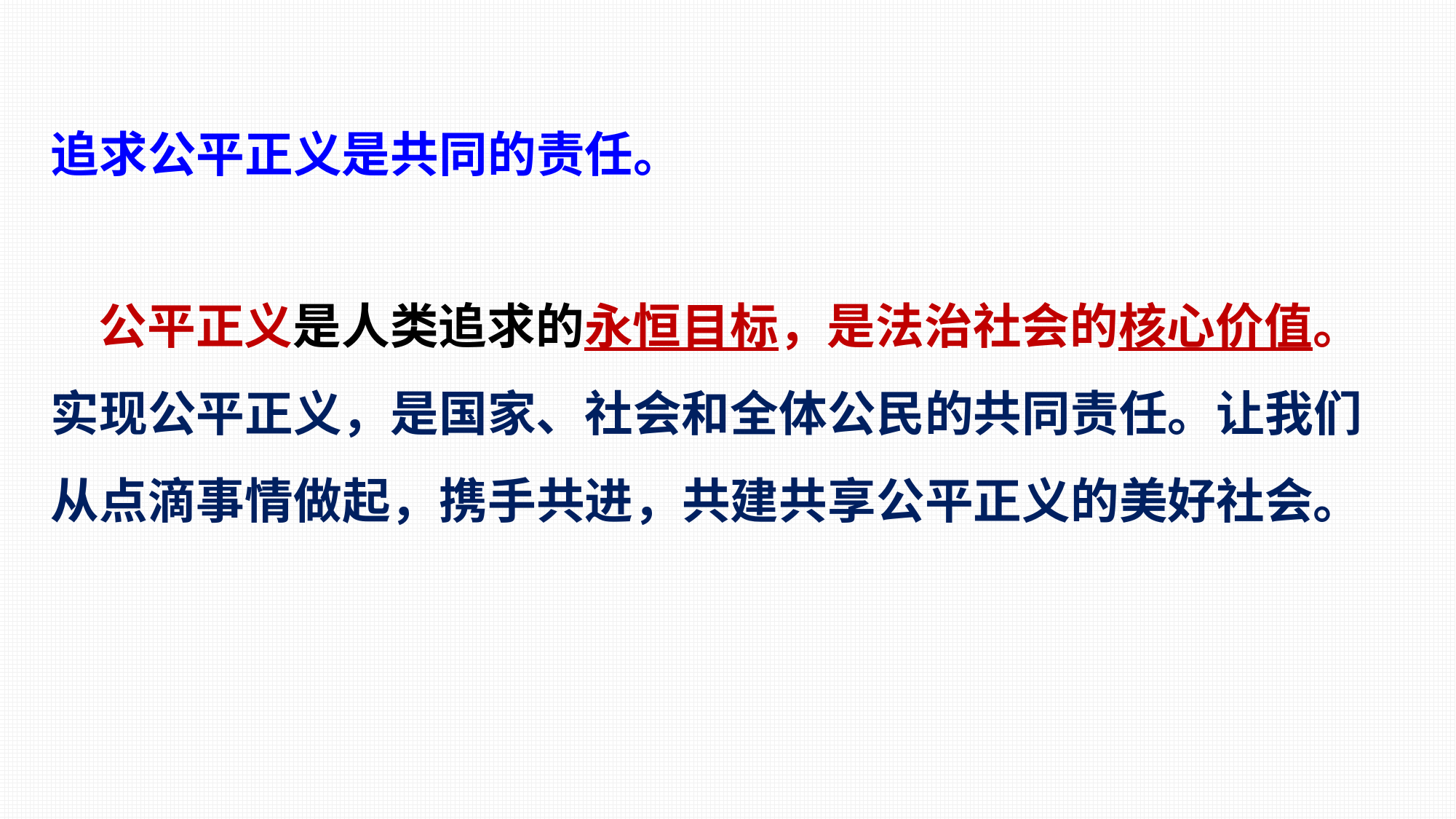

追求公平正义是共同的责任。
    公平正义是人类追求的永恒目标，是法治社会的核心价值。实现公平正义，是国家、社会和全体公民的共同责任。让我们从点滴事情做起，携手共进，共建共享公平正义的美好社会。